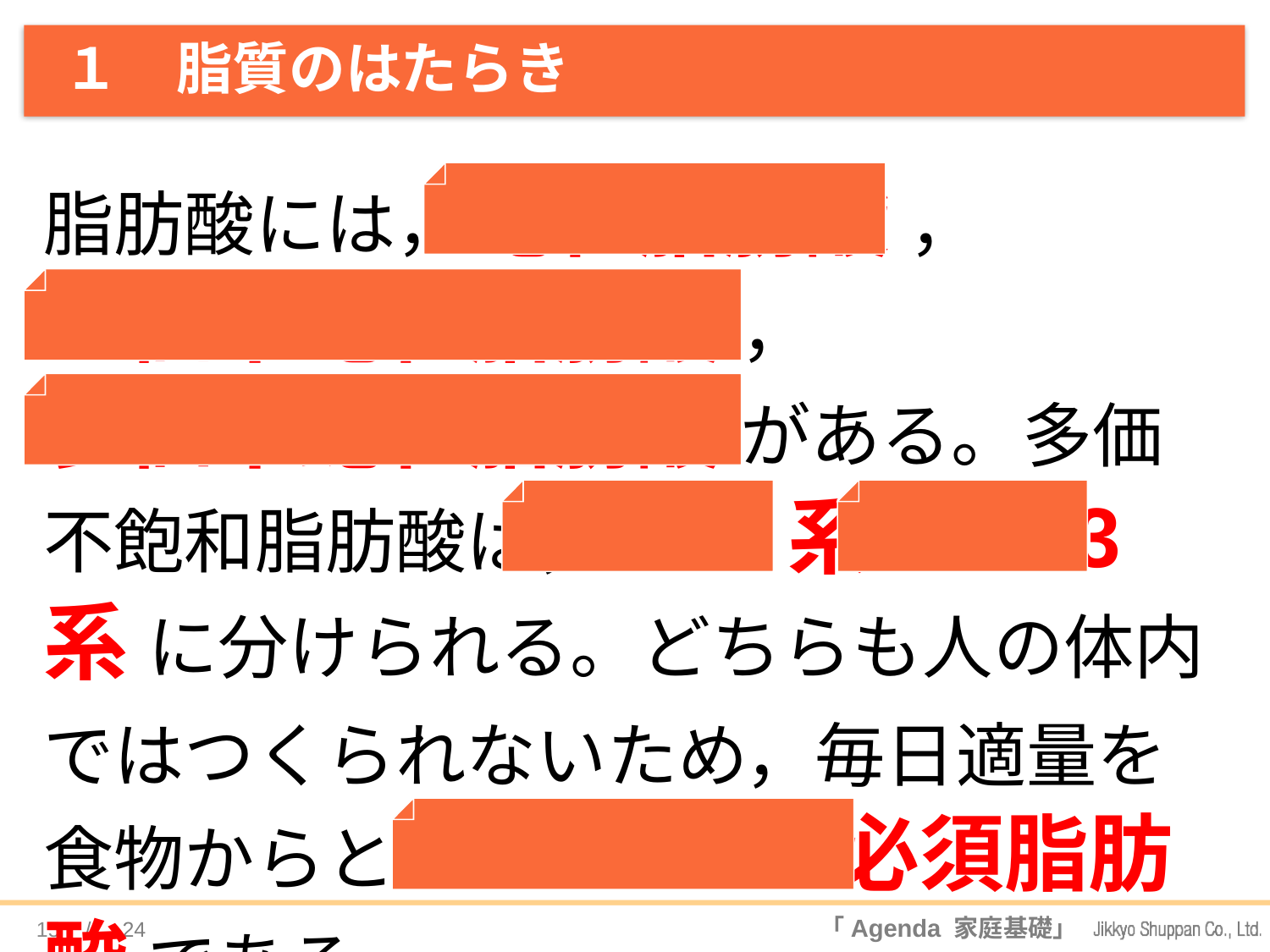

# １　脂質のはたらき
脂肪酸には，飽和脂肪酸 ，
一価不飽和脂肪酸 ，
多価不飽和脂肪酸 がある。多価不飽和脂肪酸は， n-6系 と n-3系 に分けられる。どちらも人の体内ではつくられないため，毎日適量を食物からとる必要がある 必須脂肪酸 である。

15